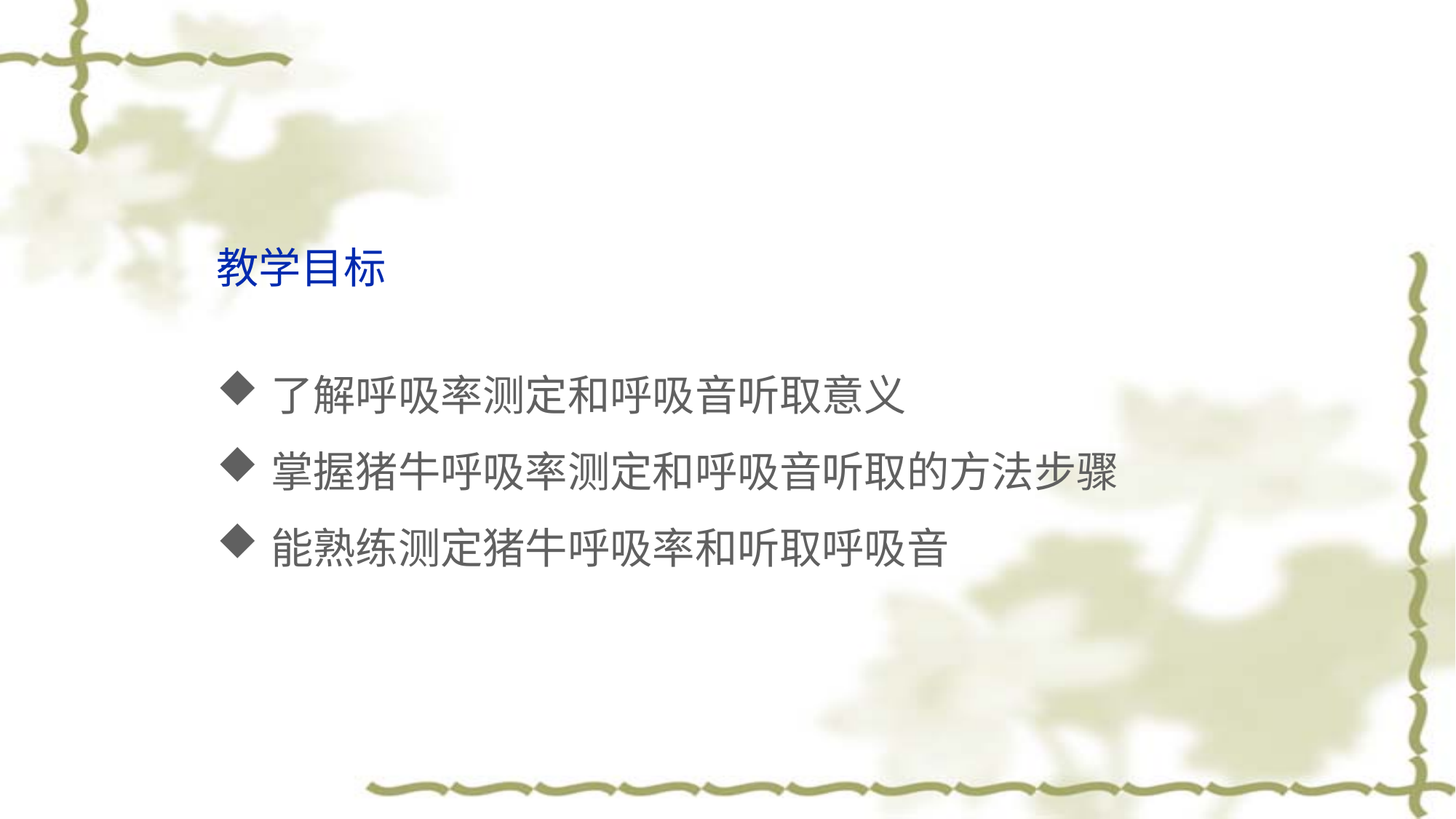

教学目标

了解呼吸率测定和呼吸音听取意义
掌握猪牛呼吸率测定和呼吸音听取的方法步骤
能熟练测定猪牛呼吸率和听取呼吸音